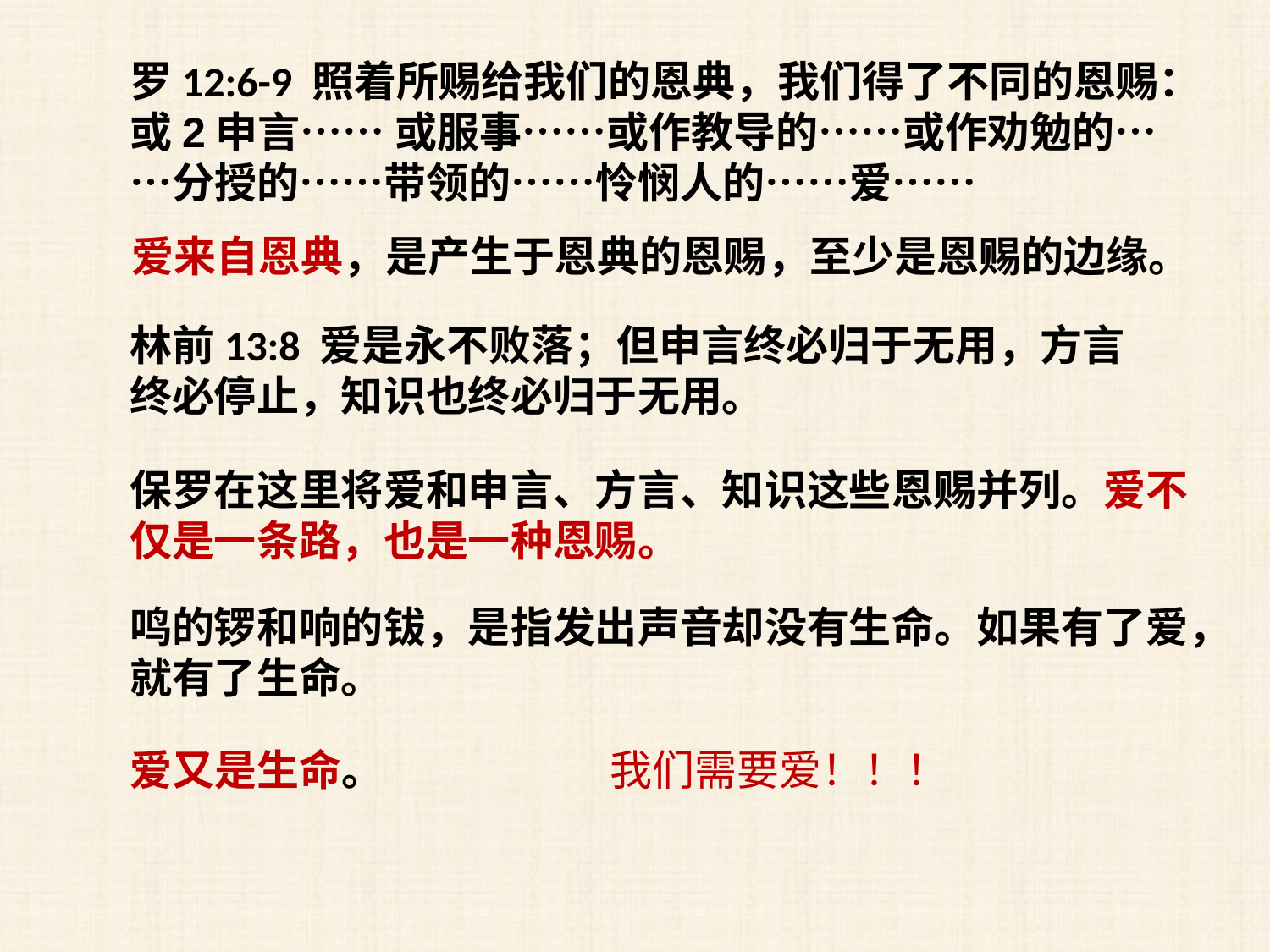

罗12:6-9 照着所赐给我们的恩典，我们得了不同的恩赐：或2申言…… 或服事……或作教导的……或作劝勉的……分授的……带领的……怜悯人的……爱……
爱来自恩典，是产生于恩典的恩赐，至少是恩赐的边缘。
林前13:8 爱是永不败落；但申言终必归于无用，方言终必停止，知识也终必归于无用。
保罗在这里将爱和申言、方言、知识这些恩赐并列。爱不仅是一条路，也是一种恩赐。
鸣的锣和响的钹，是指发出声音却没有生命。如果有了爱，就有了生命。
爱又是生命。
我们需要爱！！！